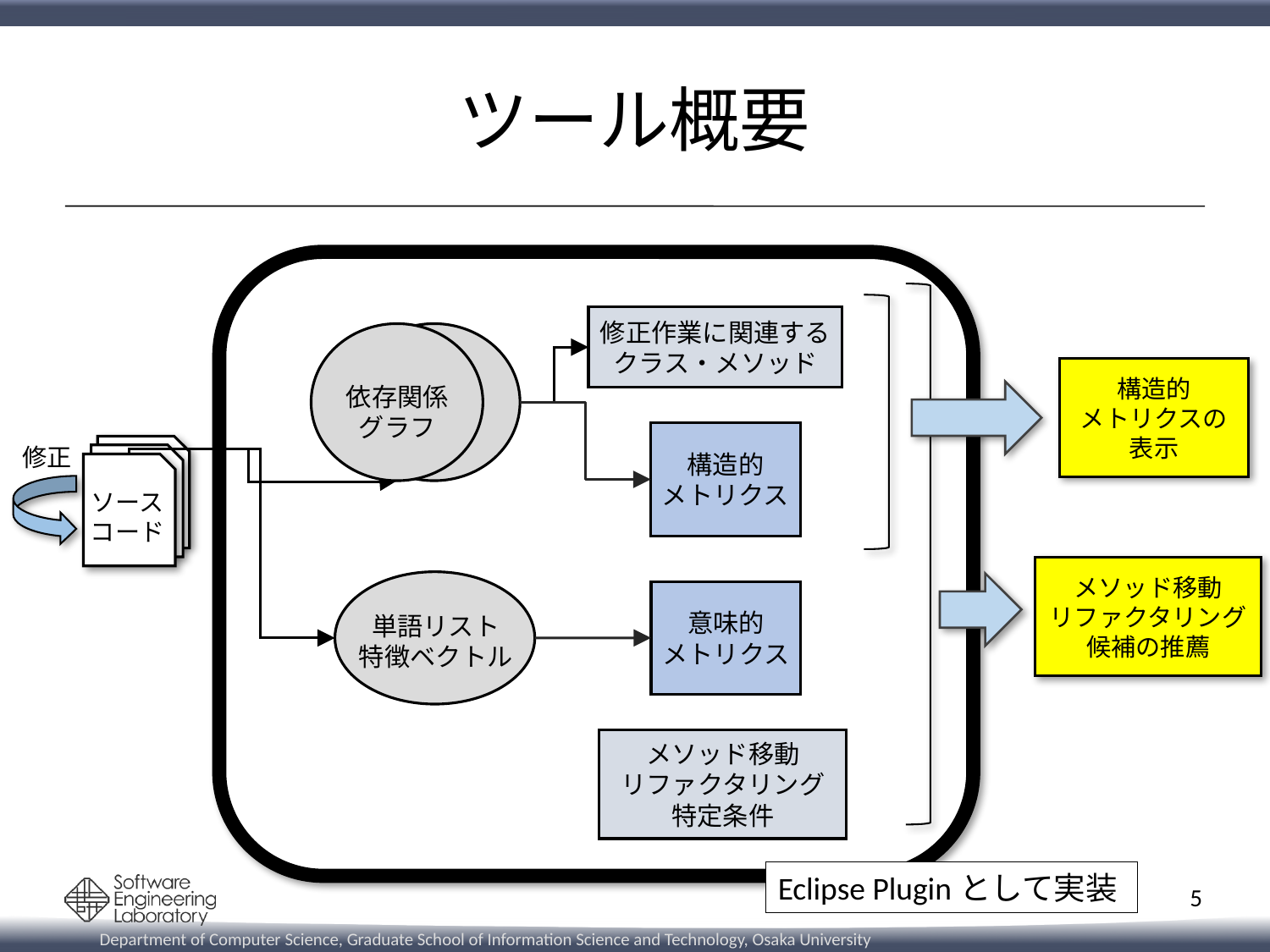

# ツール概要

修正作業に関連する
クラス・メソッド

構造的
メトリクスの表示
依存関係
グラフ

構造的
メトリクス
修正

ソース
コード
メソッド移動
リファクタリング
候補の推薦

意味的
メトリクス
単語リスト
特徴ベクトル
メソッド移動
リファクタリング
特定条件
Eclipse Pluginとして実装
5